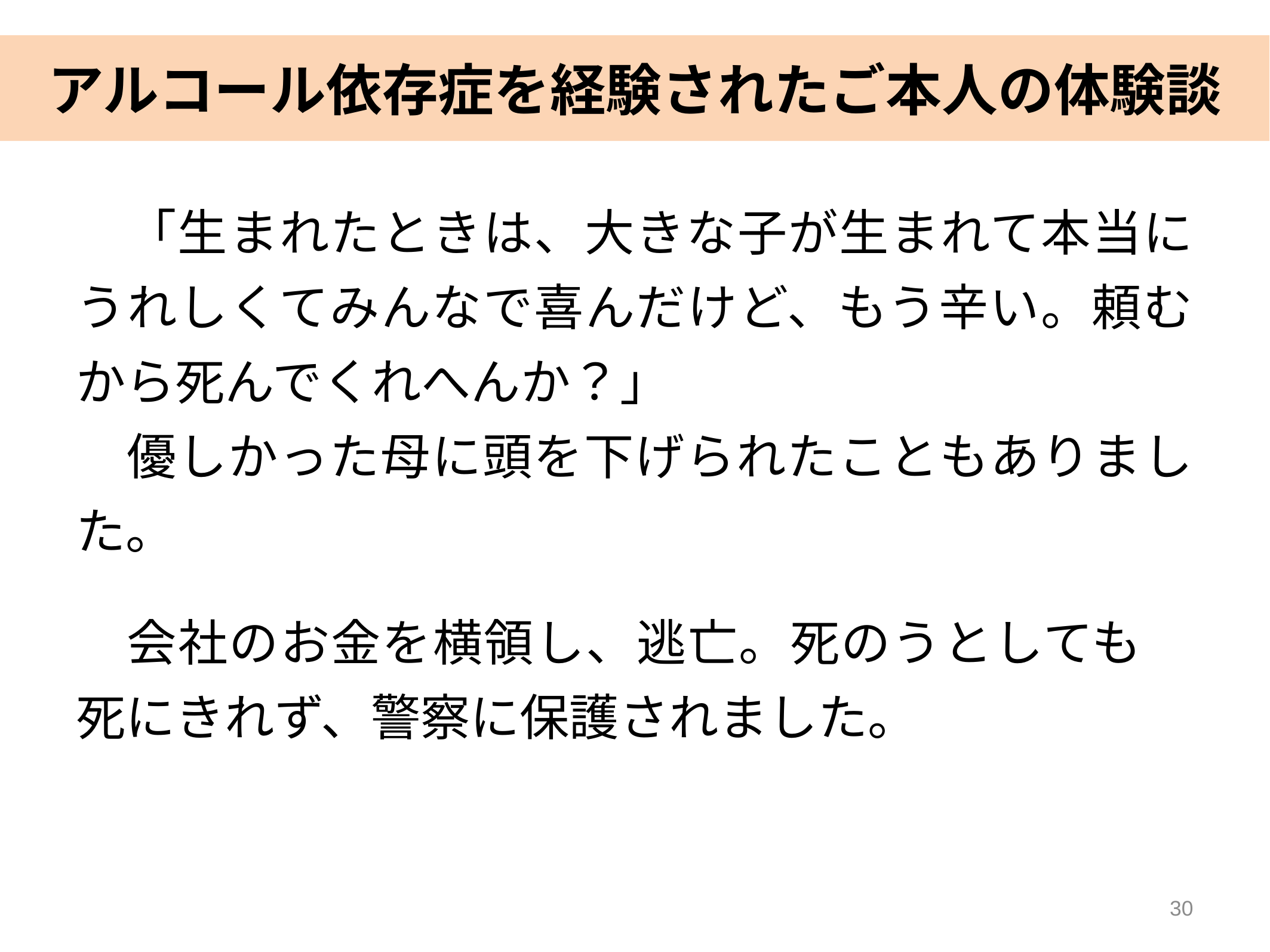

アルコール依存症を経験されたご本人の体験談
　「生まれたときは、大きな子が生まれて本当にうれしくてみんなで喜んだけど、もう辛い。頼むから死んでくれへんか？」
　優しかった母に頭を下げられたこともありました。

　会社のお金を横領し、逃亡。死のうとしても　死にきれず、警察に保護されました。
30